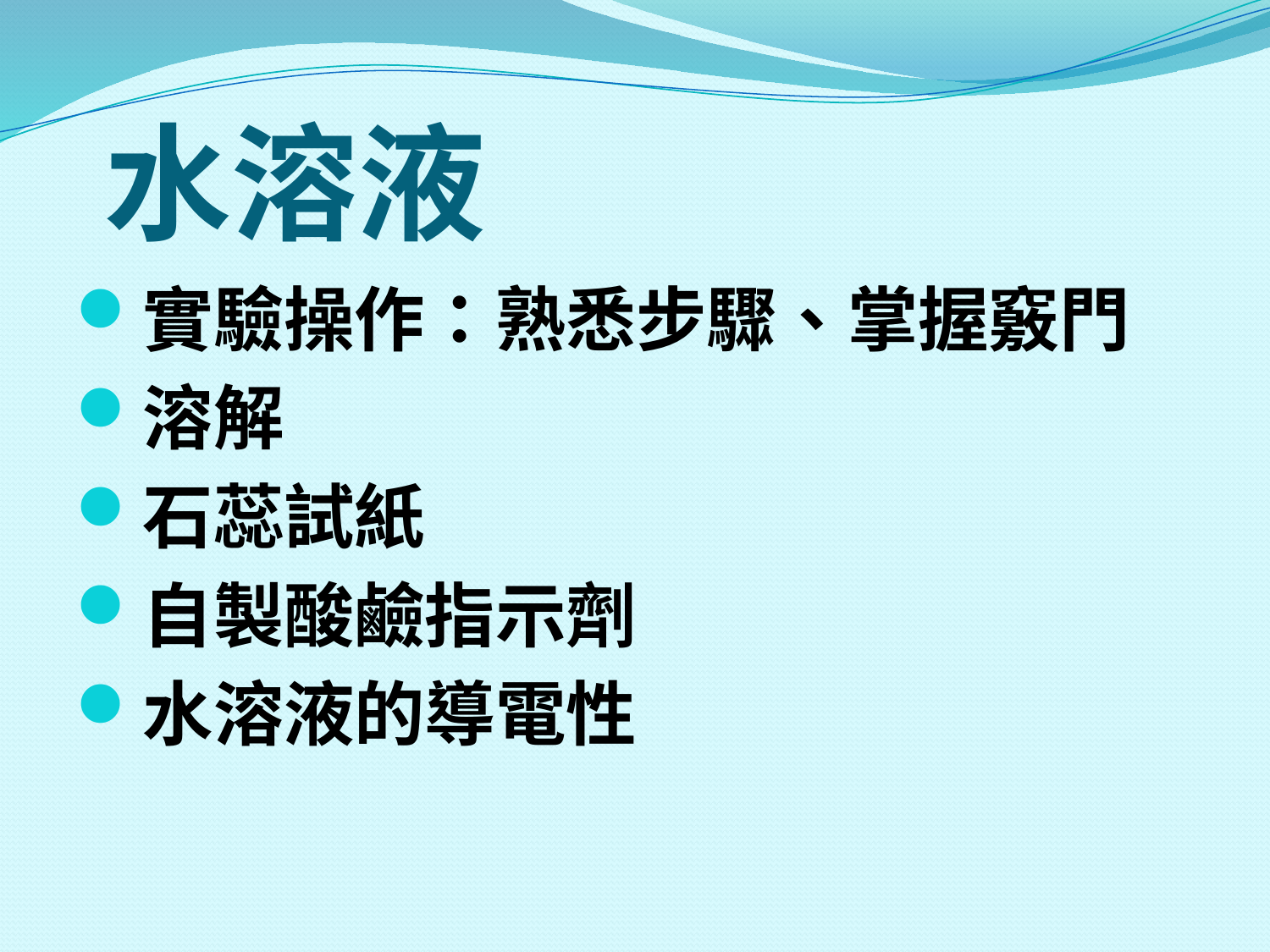

# 水溶液
實驗操作：熟悉步驟、掌握竅門
溶解
石蕊試紙
自製酸鹼指示劑
水溶液的導電性